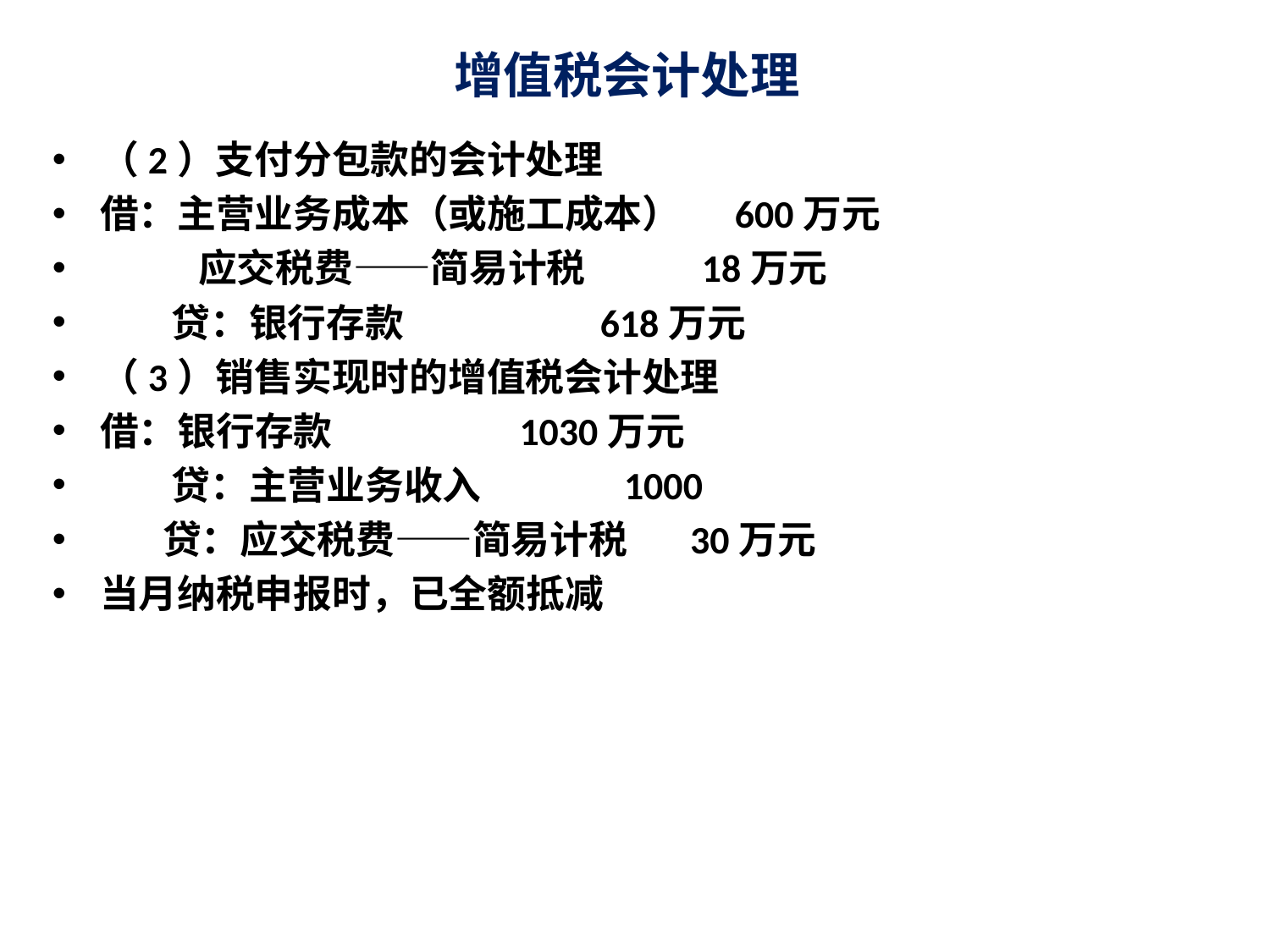

# 增值税会计处理
（2）支付分包款的会计处理
借：主营业务成本（或施工成本）     600万元
          应交税费——简易计税            18万元
       贷：银行存款                     618万元
（3）销售实现时的增值税会计处理
借：银行存款                    1030万元
       贷：主营业务收入               1000
      贷：应交税费——简易计税      30万元
当月纳税申报时，已全额抵减